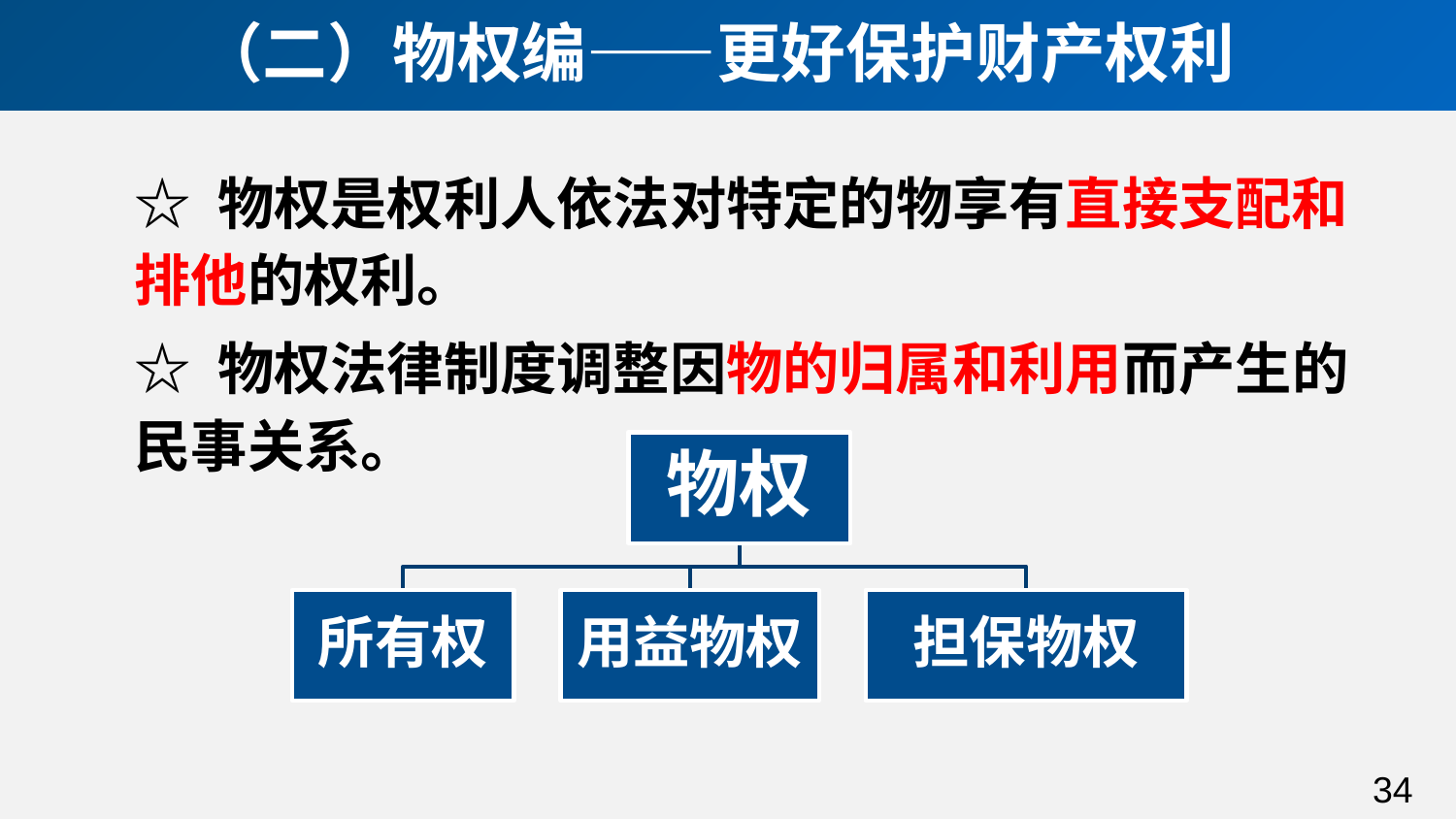

# （二）物权编——更好保护财产权利
☆ 物权是权利人依法对特定的物享有直接支配和排他的权利。
☆ 物权法律制度调整因物的归属和利用而产生的民事关系。
物权
所有权
用益物权
担保物权
34